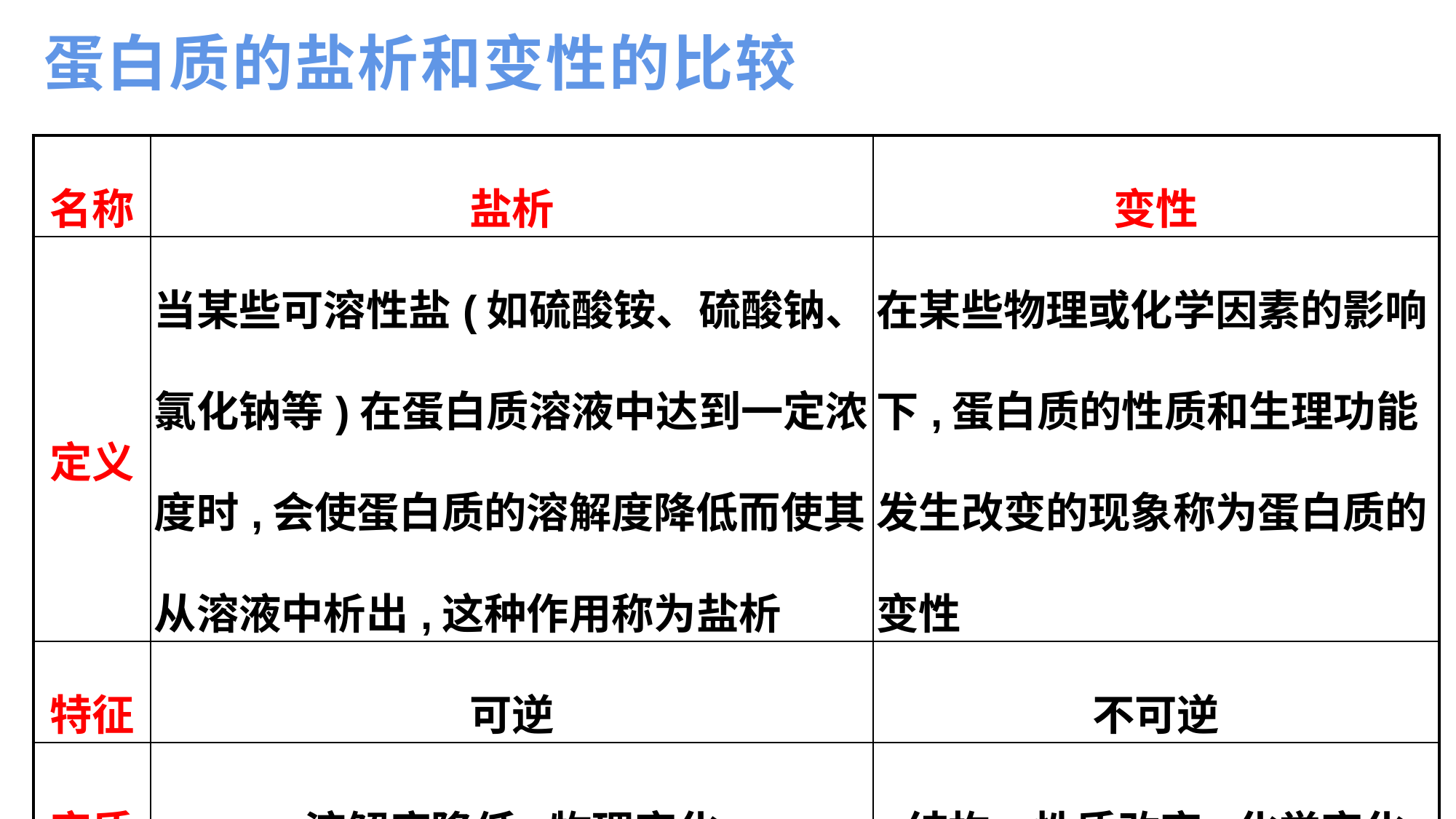

蛋白质的盐析和变性的比较
| 名称 | 盐析 | 变性 |
| --- | --- | --- |
| 定义 | 当某些可溶性盐(如硫酸铵、硫酸钠、氯化钠等)在蛋白质溶液中达到一定浓度时,会使蛋白质的溶解度降低而使其从溶液中析出,这种作用称为盐析 | 在某些物理或化学因素的影响下,蛋白质的性质和生理功能发生改变的现象称为蛋白质的变性 |
| 特征 | 可逆 | 不可逆 |
| 实质 | 溶解度降低,物理变化 | 结构、性质改变,化学变化 |